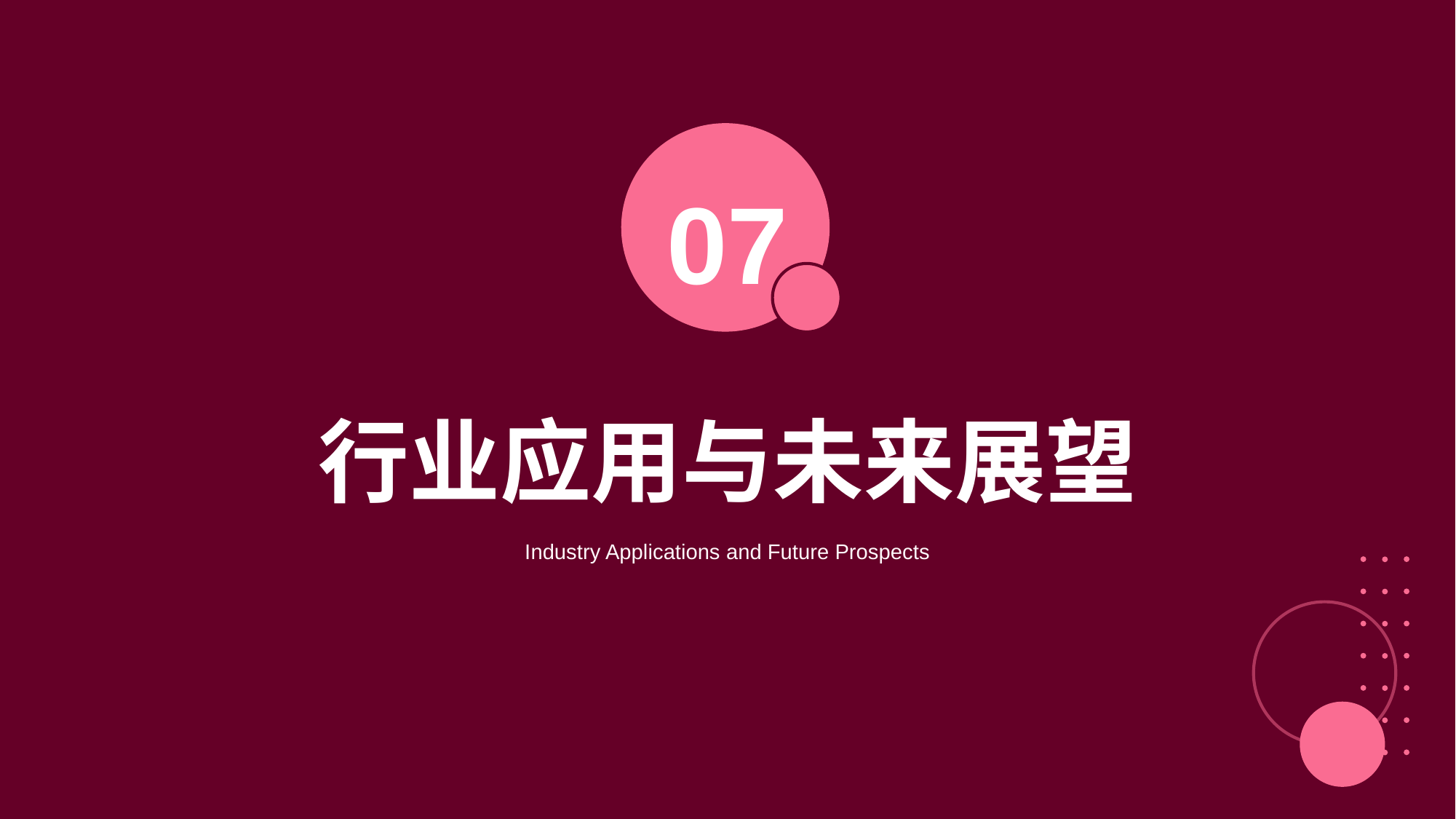

07
行业应用与未来展望
Industry Applications and Future Prospects